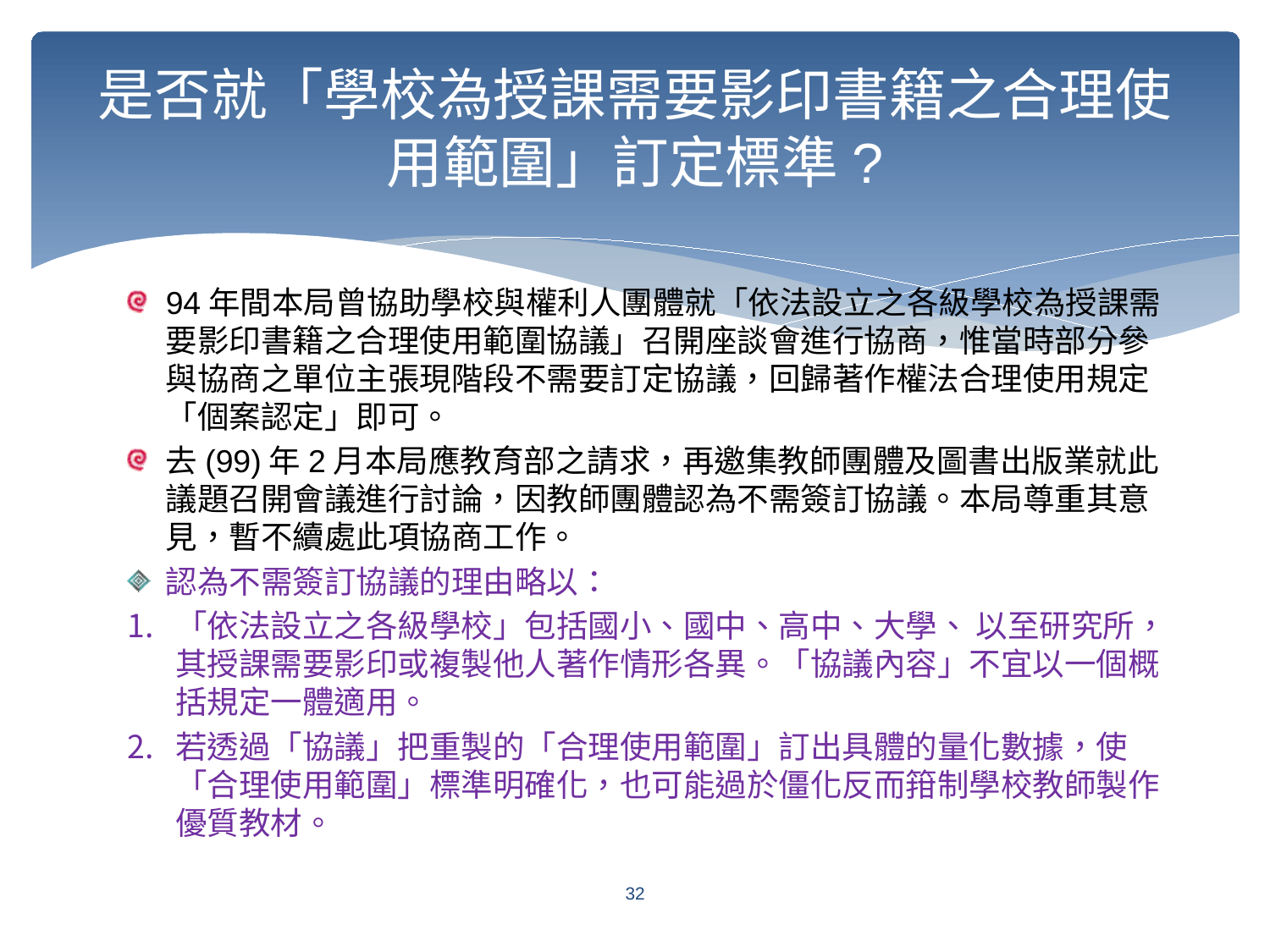

# 是否就「學校為授課需要影印書籍之合理使用範圍」訂定標準?
94年間本局曾協助學校與權利人團體就「依法設立之各級學校為授課需要影印書籍之合理使用範圍協議」召開座談會進行協商，惟當時部分參與協商之單位主張現階段不需要訂定協議，回歸著作權法合理使用規定「個案認定」即可。
去(99)年2月本局應教育部之請求，再邀集教師團體及圖書出版業就此議題召開會議進行討論，因教師團體認為不需簽訂協議。本局尊重其意見，暫不續處此項協商工作。
認為不需簽訂協議的理由略以：
「依法設立之各級學校」包括國小、國中、高中、大學、 以至研究所，其授課需要影印或複製他人著作情形各異。「協議內容」不宜以一個概括規定一體適用。
若透過「協議」把重製的「合理使用範圍」訂出具體的量化數據，使「合理使用範圍」標準明確化，也可能過於僵化反而箝制學校教師製作優質教材。
32